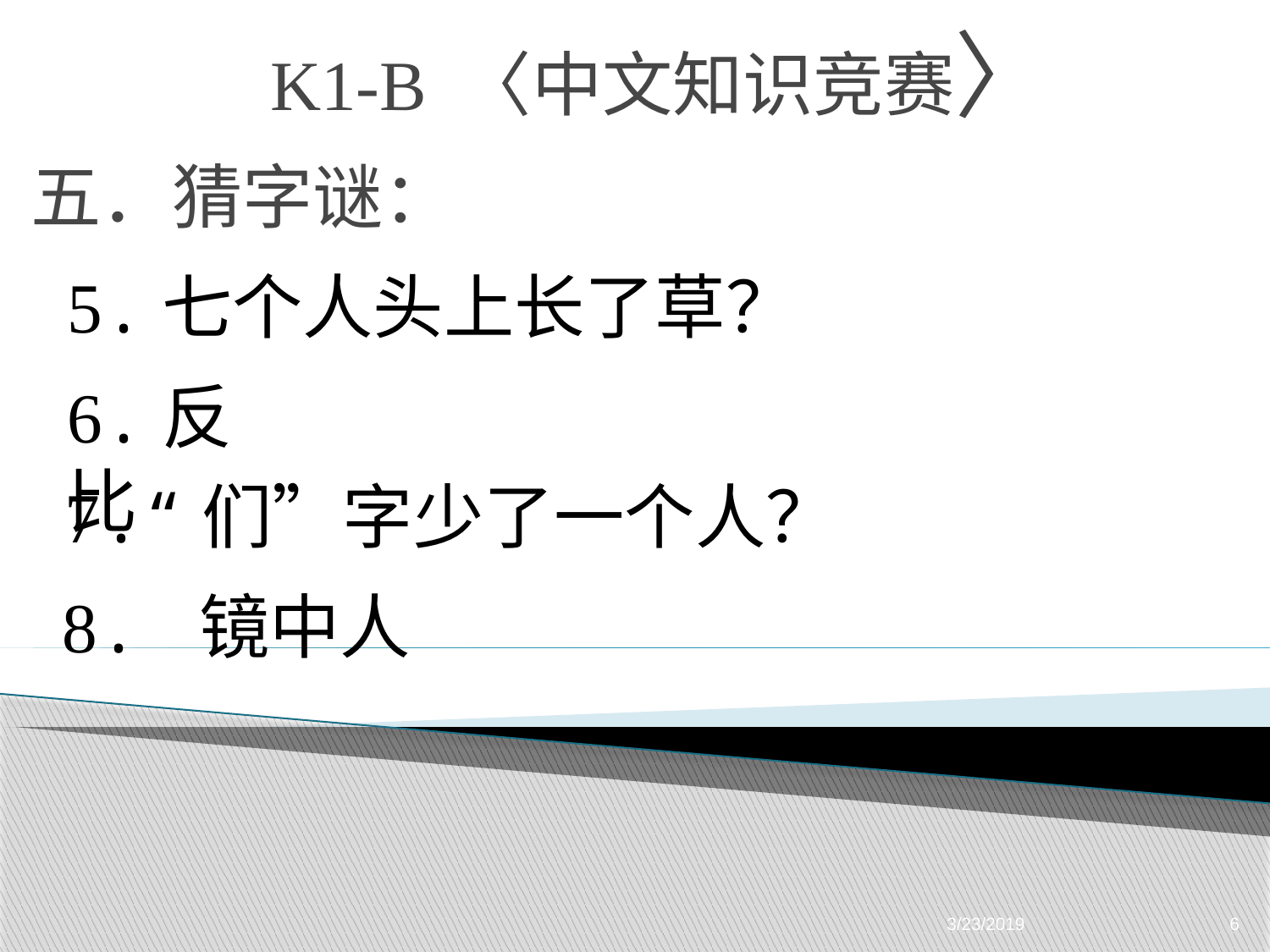

# K1-B 〈中文知识竞赛〉
五．猜字谜：
5.七个人头上长了草？
6.反比
 7.“们”字少了一个人？
8. 镜中人
3/23/2019
6